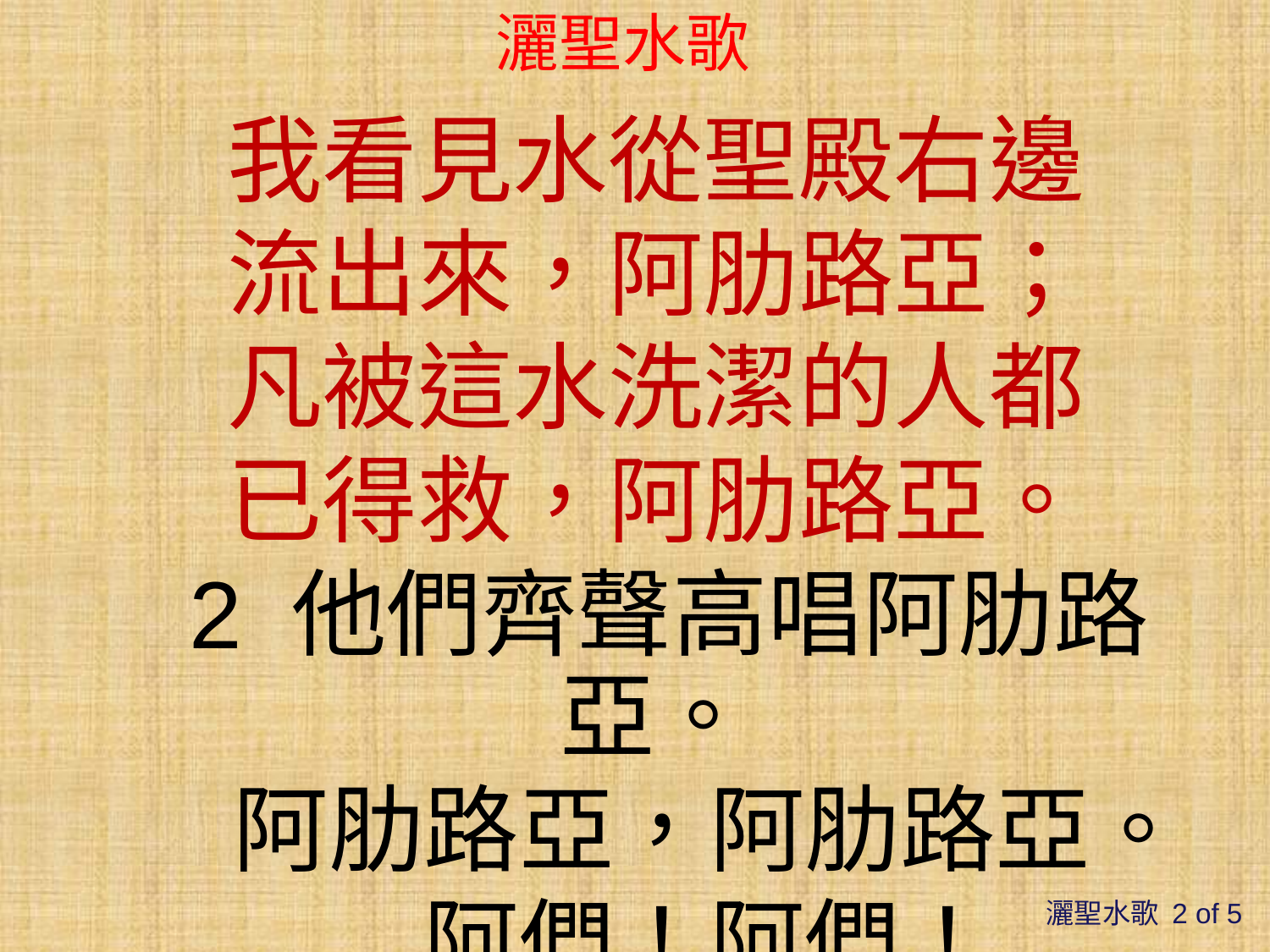

# 灑聖水歌
我看見水從聖殿右邊
流出來，阿肋路亞；
凡被這水洗潔的人都
已得救，阿肋路亞。
 2 他們齊聲高唱阿肋路亞。
    阿肋路亞，阿肋路亞。
    阿們！阿們！
灑聖水歌 2 of 5